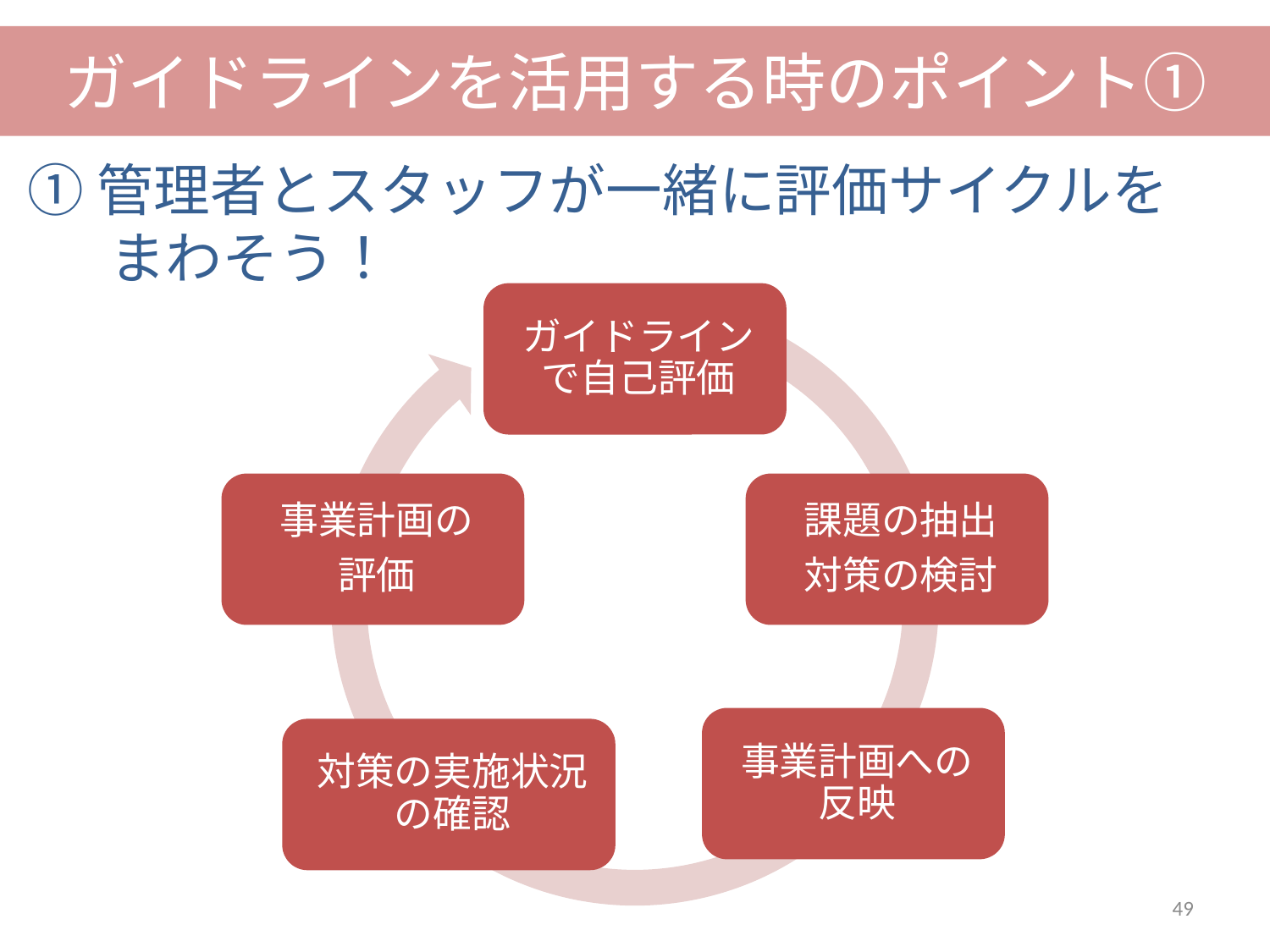

ガイドラインを活用する時のポイント①

①管理者とスタッフが一緒に評価サイクルを
　  まわそう！
ガイドラインで自己評価
課題の抽出
対策の検討
事業計画への反映
対策の実施状況の確認
事業計画の
評価
49